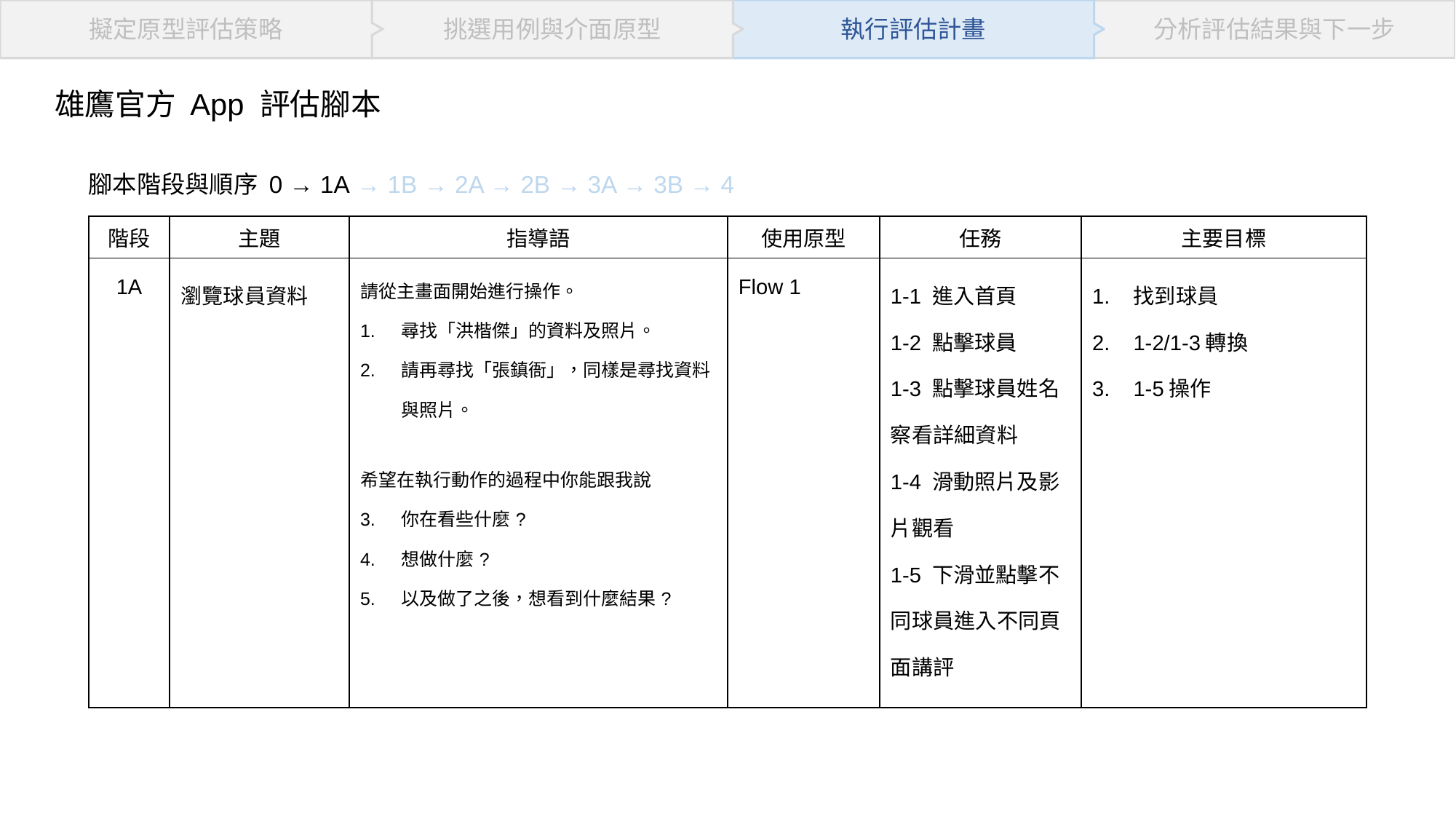

挑選用例與介面原型

分析評估結果與下一步

擬定原型評估策略
執行評估計畫
雄鷹官方 App 評估腳本
腳本階段與順序 0 → 1A → 1B → 2A → 2B → 3A → 3B → 4
| 階段 | 主題 | 指導語 | 使用原型 | 任務 | 主要目標 |
| --- | --- | --- | --- | --- | --- |
| 1A | 瀏覽球員資料 | 請從主畫面開始進行操作。 尋找「洪楷傑」的資料及照片。 請再尋找「張鎮衙」，同樣是尋找資料與照片。 希望在執行動作的過程中你能跟我說 你在看些什麼? 想做什麼? 以及做了之後，想看到什麼結果? | Flow 1 | 1-1 進入首頁 1-2 點擊球員 1-3 點擊球員姓名察看詳細資料 1-4 滑動照片及影片觀看 1-5 下滑並點擊不同球員進入不同頁面講評 | 找到球員 1-2/1-3轉換 1-5操作 |